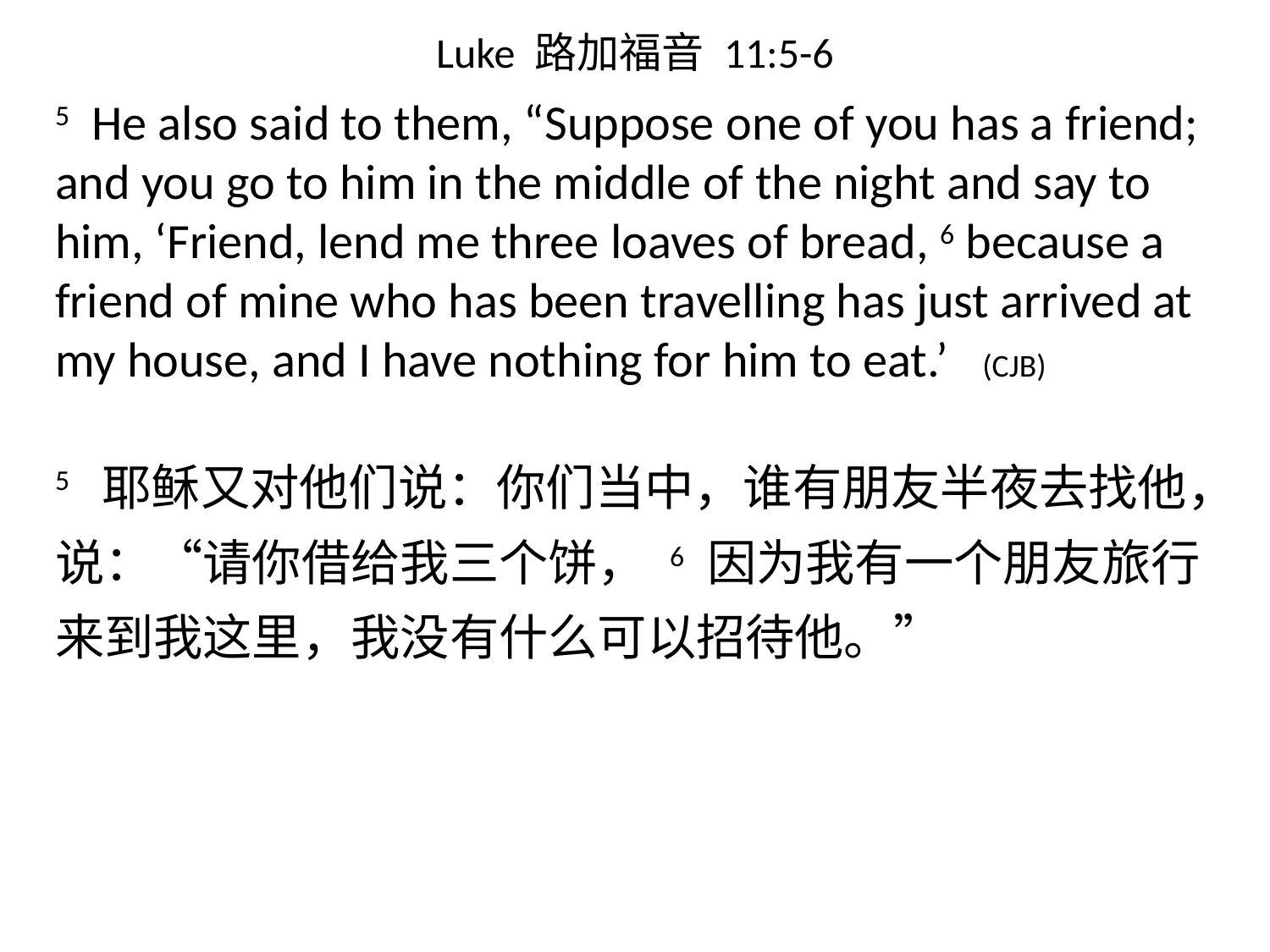

# Luke 路加福音 11:5-6
5  He also said to them, “Suppose one of you has a friend; and you go to him in the middle of the night and say to him, ‘Friend, lend me three loaves of bread, 6 because a friend of mine who has been travelling has just arrived at my house, and I have nothing for him to eat.’   (CJB)

5  耶稣又对他们说：你们当中，谁有朋友半夜去找他，说：“请你借给我三个饼， 6 因为我有一个朋友旅行来到我这里，我没有什么可以招待他。”